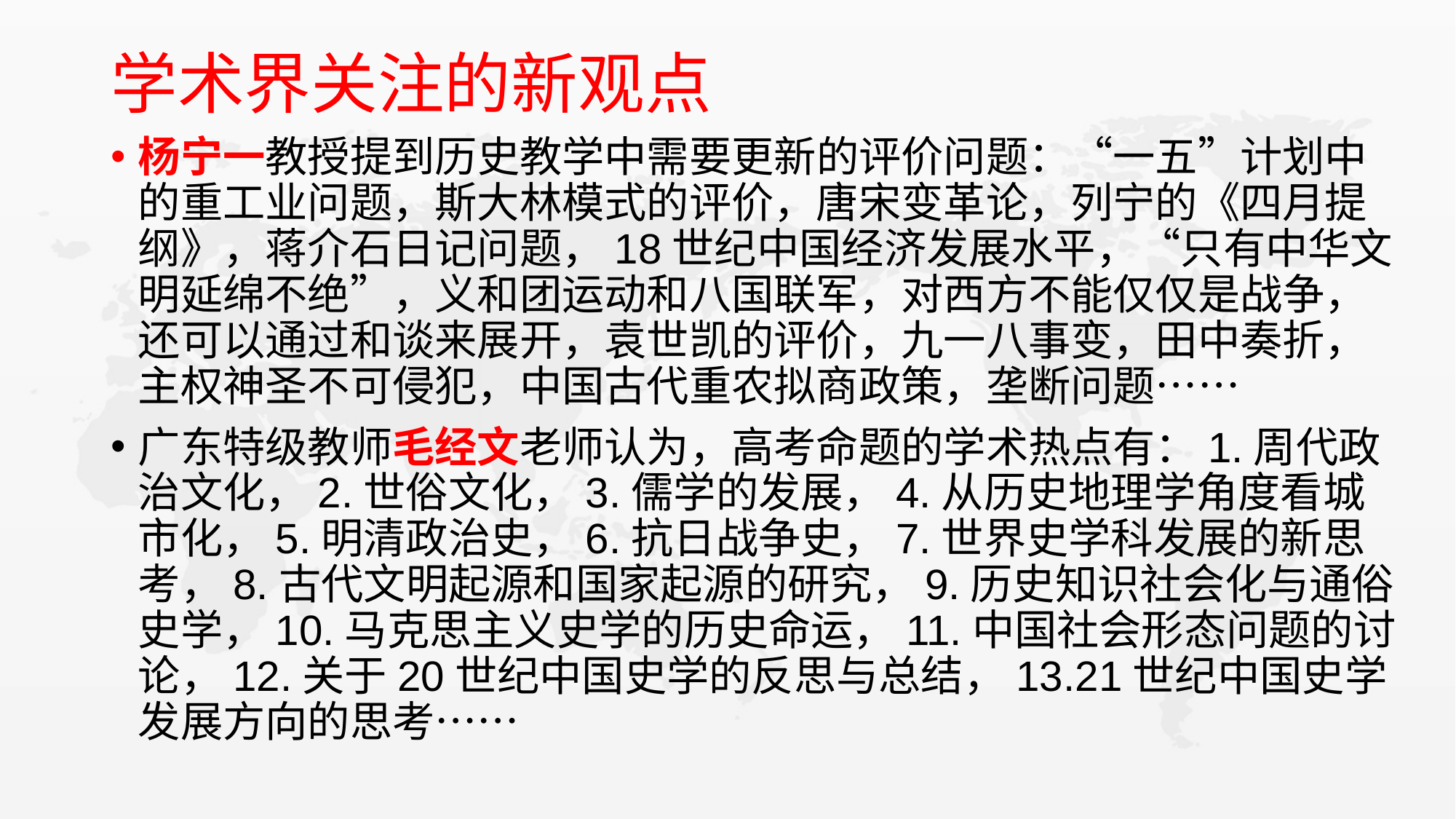

# 学术界关注的新观点
杨宁一教授提到历史教学中需要更新的评价问题：“一五”计划中的重工业问题，斯大林模式的评价，唐宋变革论，列宁的《四月提纲》，蒋介石日记问题，18世纪中国经济发展水平，“只有中华文明延绵不绝”，义和团运动和八国联军，对西方不能仅仅是战争，还可以通过和谈来展开，袁世凯的评价，九一八事变，田中奏折，主权神圣不可侵犯，中国古代重农拟商政策，垄断问题……
广东特级教师毛经文老师认为，高考命题的学术热点有：1.周代政治文化，2.世俗文化，3.儒学的发展，4.从历史地理学角度看城市化，5.明清政治史，6.抗日战争史，7.世界史学科发展的新思考，8.古代文明起源和国家起源的研究，9.历史知识社会化与通俗史学，10.马克思主义史学的历史命运，11.中国社会形态问题的讨论，12.关于20世纪中国史学的反思与总结，13.21世纪中国史学发展方向的思考……